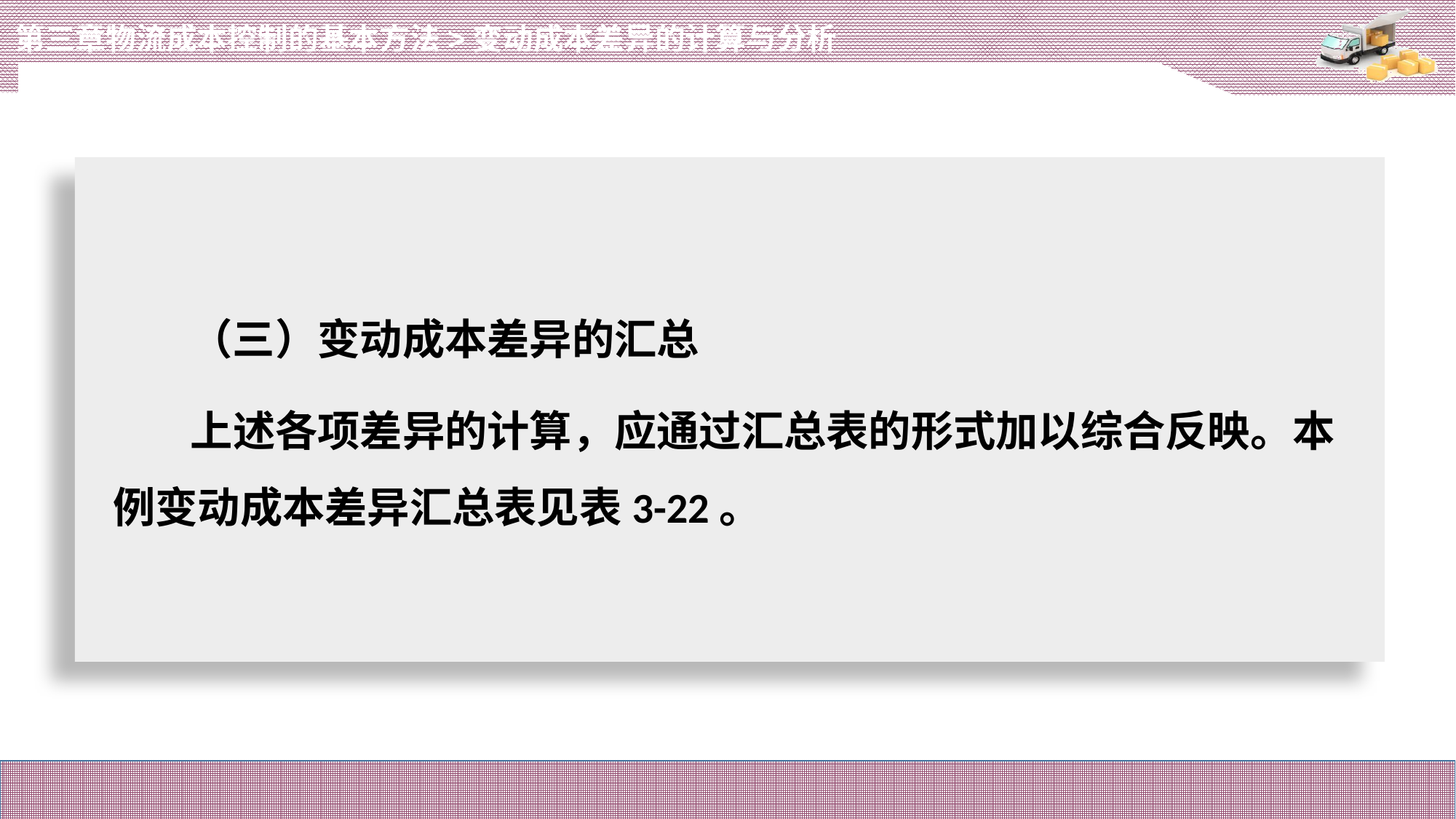

第三章物流成本控制的基本方法>变动成本差异的计算与分析
# （三）变动成本差异的汇总
上述各项差异的计算，应通过汇总表的形式加以综合反映。本例变动成本差异汇总表见表3-22。